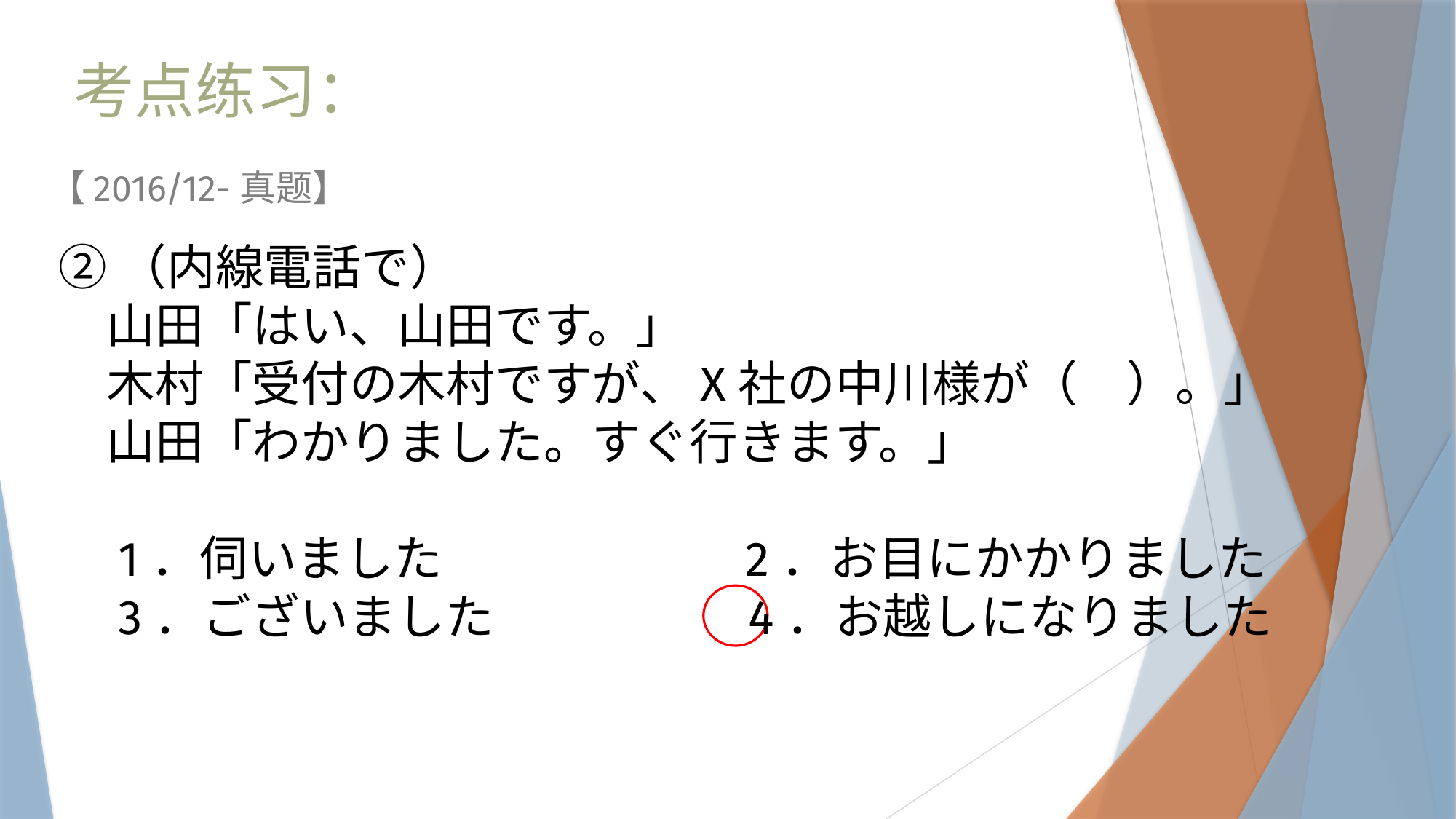

考点练习：
【2016/12-真题】
②（内線電話で）
　山田「はい、山田です。」
　木村「受付の木村ですが、X社の中川様が（　）。」
　山田「わかりました。すぐ行きます。」

　1．伺いました　　　　　　2．お目にかかりました
　3．ございました　　　　　4．お越しになりました